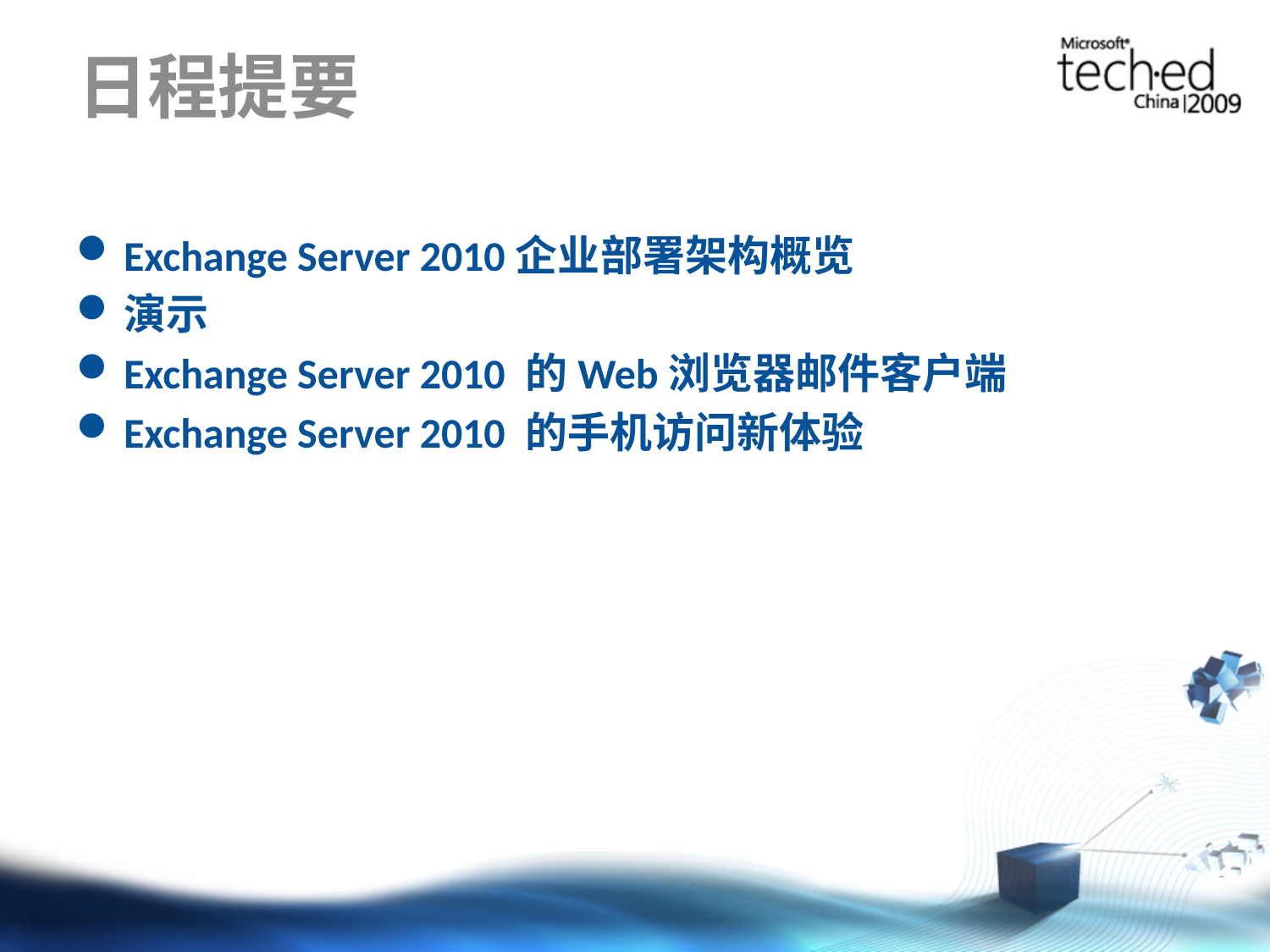

# 日程提要
Exchange Server 2010企业部署架构概览
演示
Exchange Server 2010 的Web浏览器邮件客户端
Exchange Server 2010 的手机访问新体验